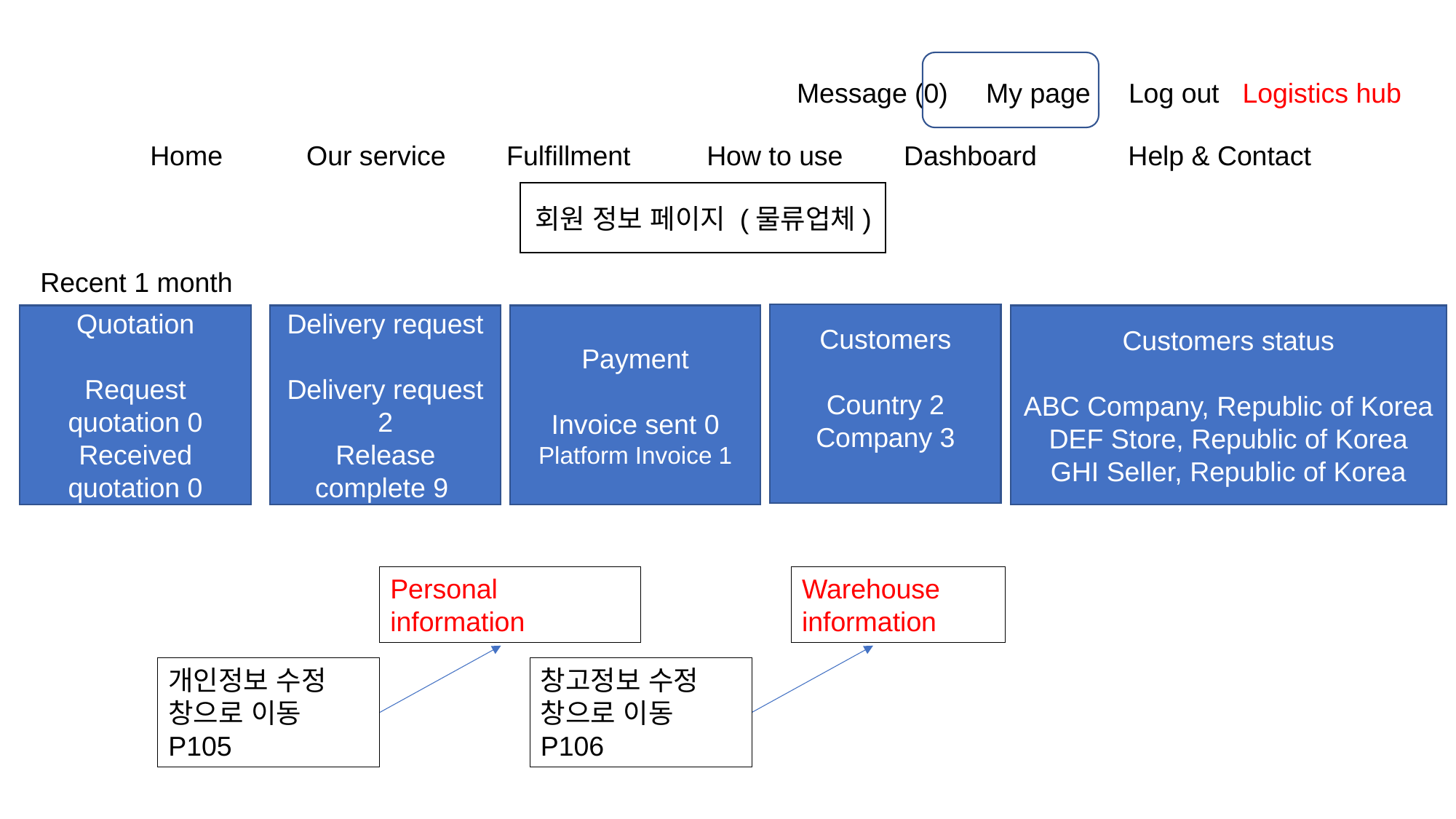

Message (0)     My page     Log out   Logistics hub
 Home           Our service        Fulfillment          How to use        Dashboard            Help & Contact
회원 정보 페이지 (물류업체)
Recent 1 month
Customers

Country 2
Company 3

Quotation

Request quotation 0
Received quotation 0
Delivery request

Delivery request 2
Release complete 9
Customers status

ABC Company, Republic of Korea
DEF Store, Republic of Korea
GHI Seller, Republic of Korea
Payment

Invoice sent 0
Platform Invoice 1
Personal information
Warehouse information
개인정보 수정
창으로 이동
P105
창고정보 수정
창으로 이동
P106